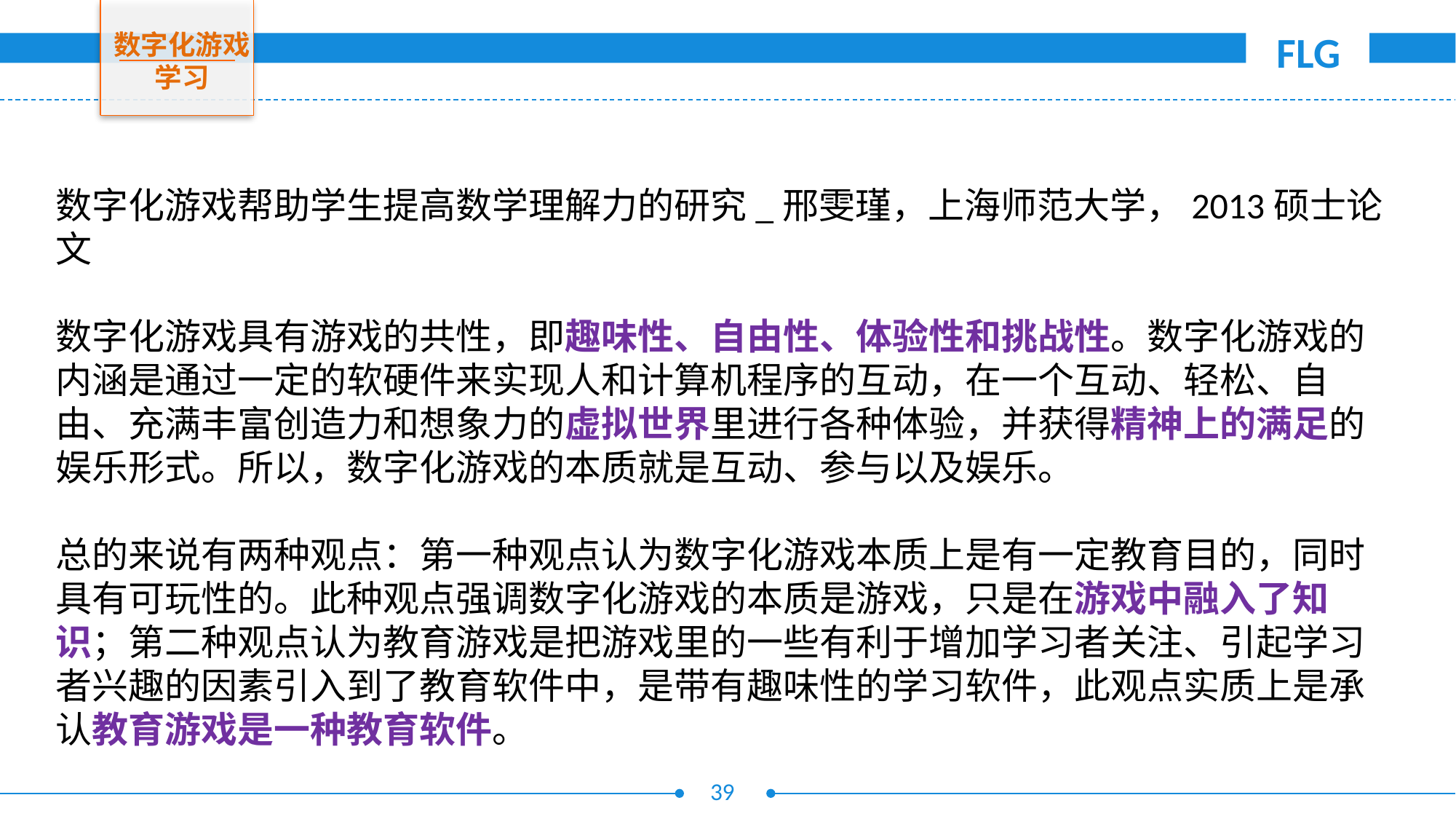

数字化游戏学习
数字化游戏帮助学生提高数学理解力的研究_邢雯瑾，上海师范大学，2013硕士论文

数字化游戏具有游戏的共性，即趣味性、自由性、体验性和挑战性。数字化游戏的内涵是通过一定的软硬件来实现人和计算机程序的互动，在一个互动、轻松、自由、充满丰富创造力和想象力的虚拟世界里进行各种体验，并获得精神上的满足的娱乐形式。所以，数字化游戏的本质就是互动、参与以及娱乐。

总的来说有两种观点：第一种观点认为数字化游戏本质上是有一定教育目的，同时具有可玩性的。此种观点强调数字化游戏的本质是游戏，只是在游戏中融入了知识；第二种观点认为教育游戏是把游戏里的一些有利于增加学习者关注、引起学习者兴趣的因素引入到了教育软件中，是带有趣味性的学习软件，此观点实质上是承认教育游戏是一种教育软件。